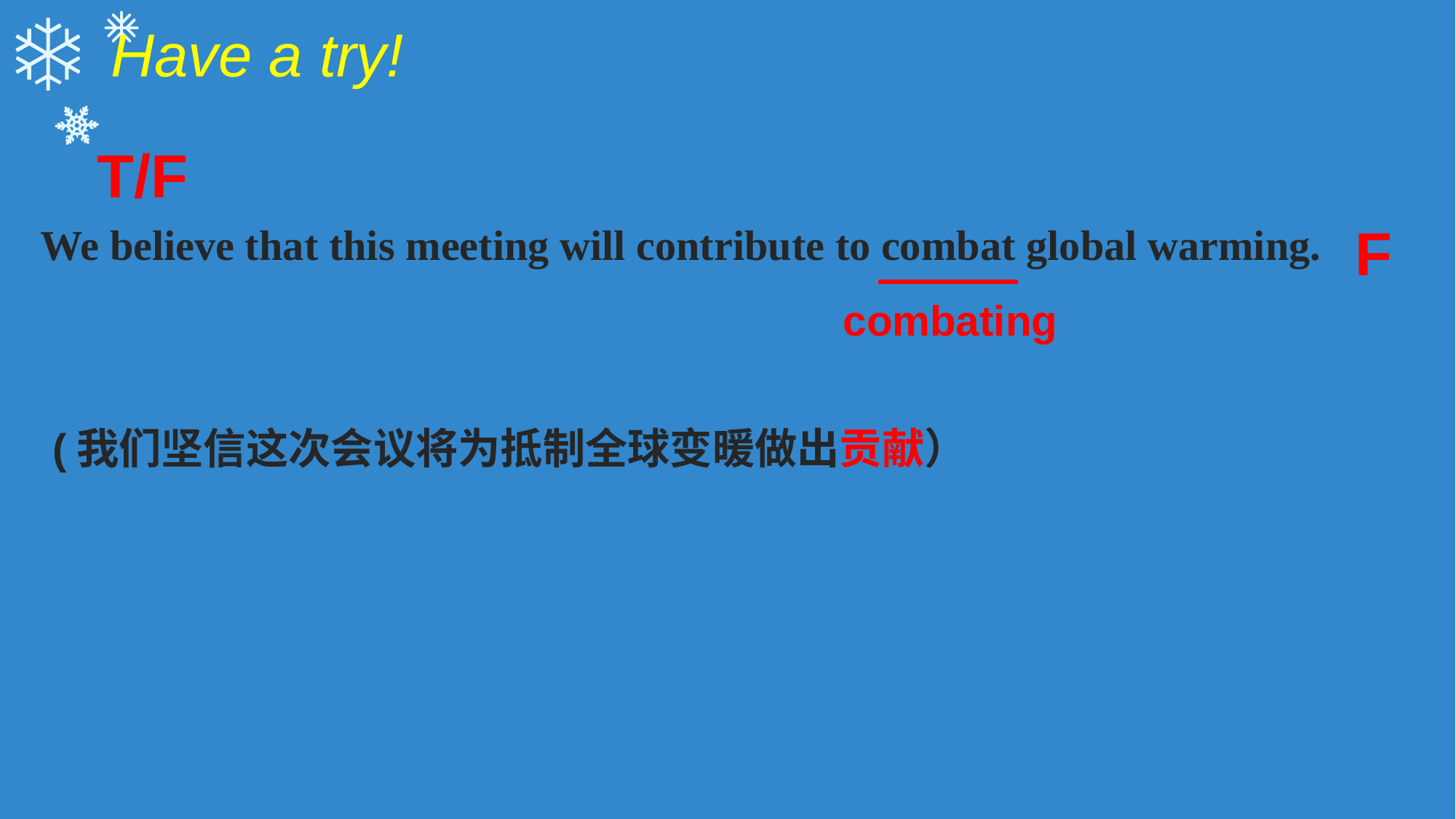

Have a try!
T/F
F
We believe that this meeting will contribute to combat global warming.

 (我们坚信这次会议将为抵制全球变暖做出贡献）

combating